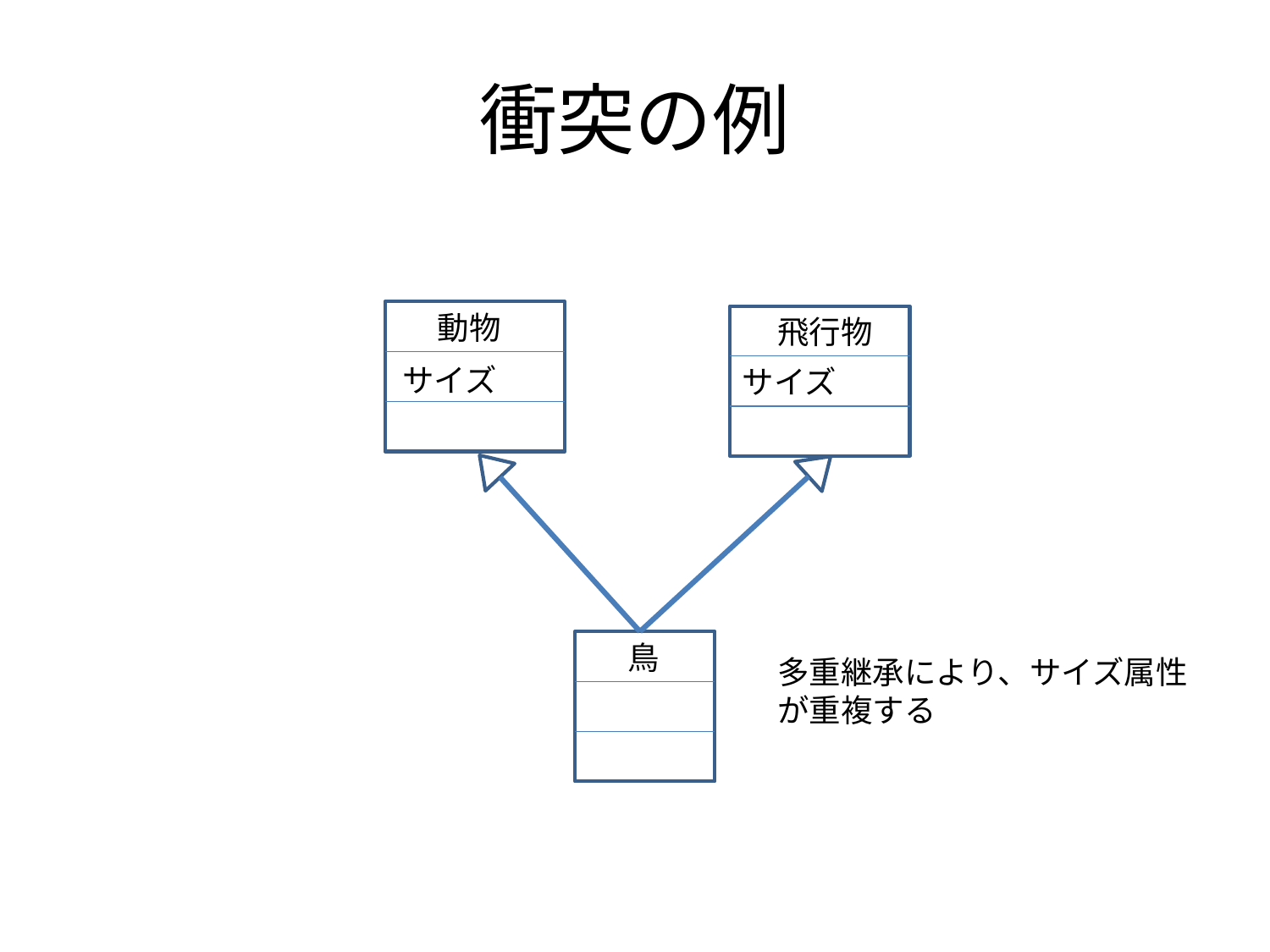

# 衝突の例

動物

飛行物
サイズ
サイズ

鳥
多重継承により、サイズ属性が重複する